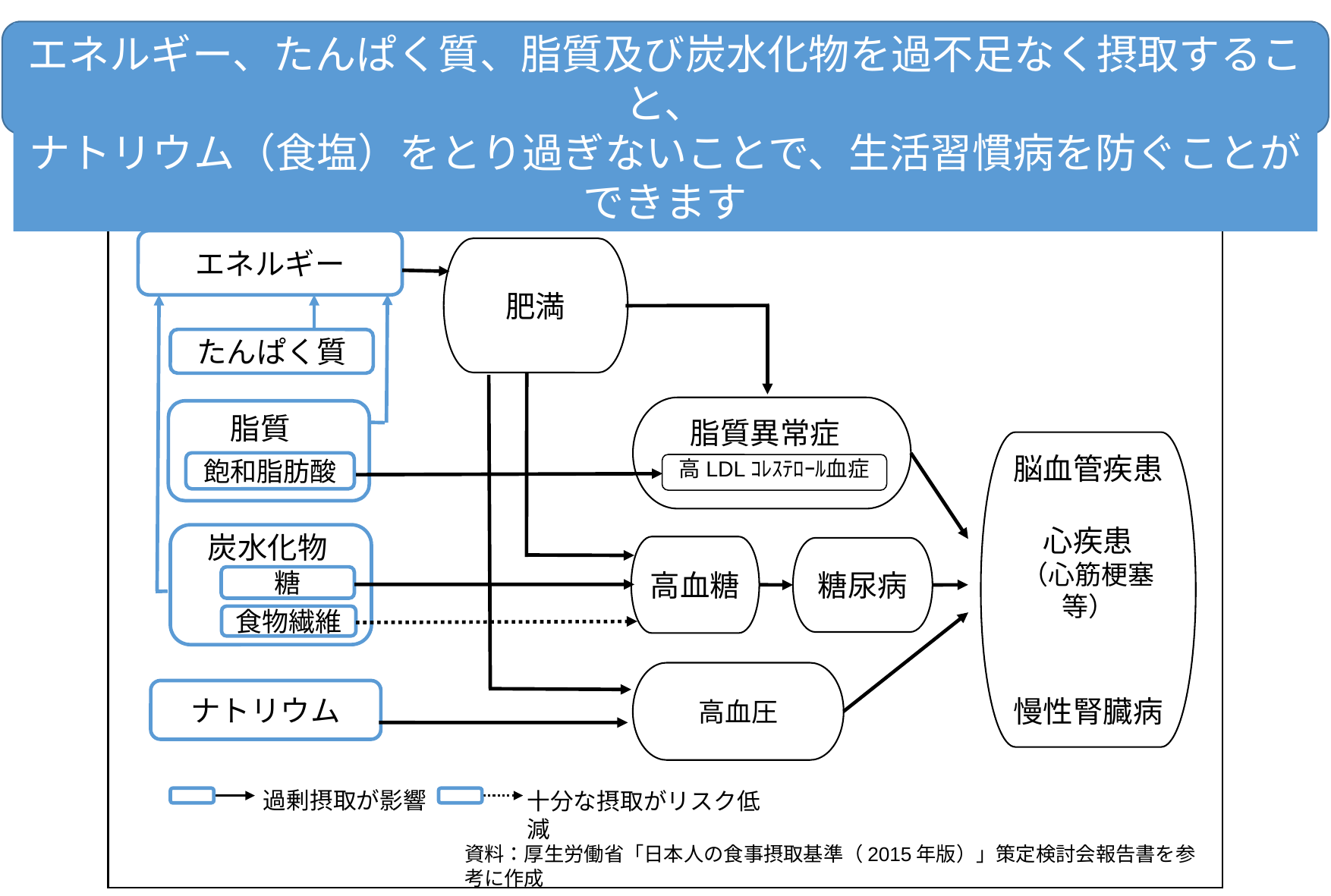

エネルギー、たんぱく質、脂質及び炭水化物を過不足なく摂取すること、
ナトリウム（食塩）をとり過ぎないことで、生活習慣病を防ぐことができます
栄養素摂取と主な生活習慣病の関連

エネルギー
肥満
たんぱく質

脂質
脂質異常症

脳血管疾患

心疾患
（心筋梗塞等）

慢性腎臓病

飽和脂肪酸
高LDLｺﾚｽﾃﾛｰﾙ血症
炭水化物

高血糖
糖尿病
糖
食物繊維
高血圧
ナトリウム
過剰摂取が影響
十分な摂取がリスク低減

資料：厚生労働省「日本人の食事摂取基準（2015年版）」策定検討会報告書を参考に作成